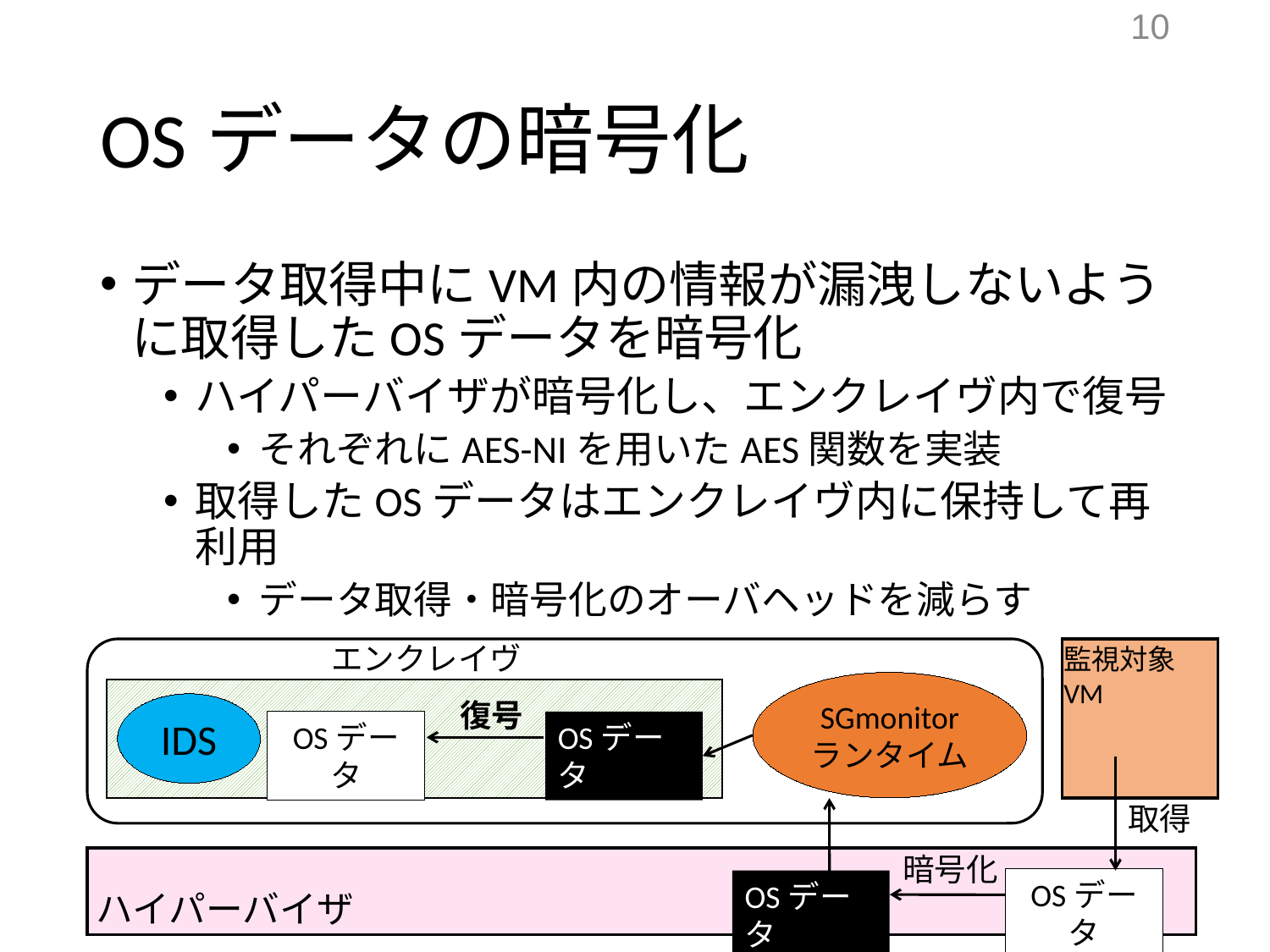

10
# OSデータの暗号化
データ取得中にVM内の情報が漏洩しないように取得したOSデータを暗号化
ハイパーバイザが暗号化し、エンクレイヴ内で復号
それぞれにAES-NIを用いたAES関数を実装
取得したOSデータはエンクレイヴ内に保持して再利用
データ取得・暗号化のオーバヘッドを減らす
エンクレイヴ
監視対象VM

SGmonitor
ランタイム

復号
IDS
OSデータ
OSデータ
取得
暗号化

OSデータ
OSデータ
ハイパーバイザ